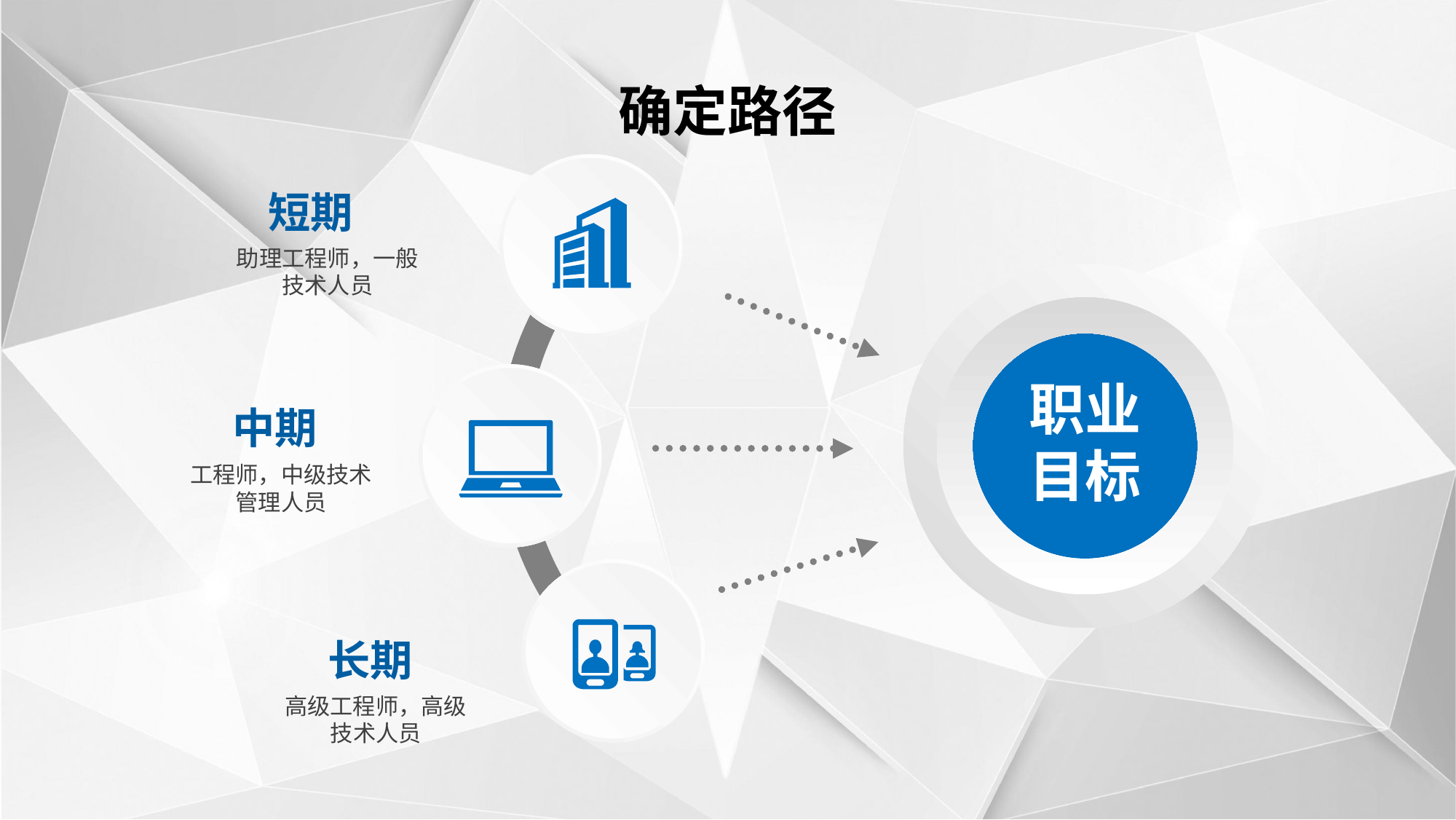

确定路径

短期

助理工程师，一般技术人员

职业
目标

中期

工程师，中级技术管理人员

长期
高级工程师，高级技术人员
延迟符